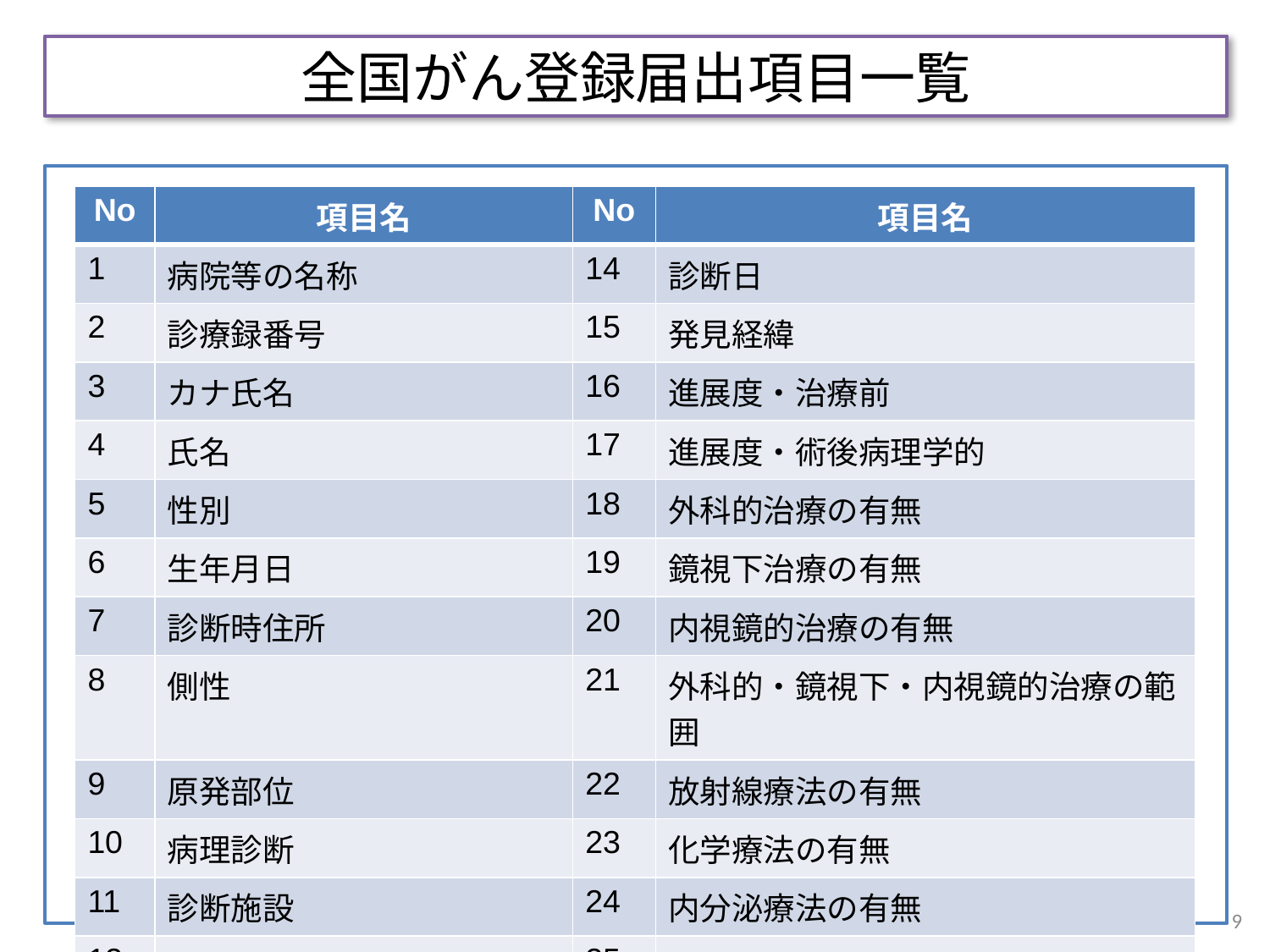

全国がん登録届出項目一覧

| No | 項目名 | No | 項目名 |
| --- | --- | --- | --- |
| 1 | 病院等の名称 | 14 | 診断日 |
| 2 | 診療録番号 | 15 | 発見経緯 |
| 3 | カナ氏名 | 16 | 進展度・治療前 |
| 4 | 氏名 | 17 | 進展度・術後病理学的 |
| 5 | 性別 | 18 | 外科的治療の有無 |
| 6 | 生年月日 | 19 | 鏡視下治療の有無 |
| 7 | 診断時住所 | 20 | 内視鏡的治療の有無 |
| 8 | 側性 | 21 | 外科的・鏡視下・内視鏡的治療の範囲 |
| 9 | 原発部位 | 22 | 放射線療法の有無 |
| 10 | 病理診断 | 23 | 化学療法の有無 |
| 11 | 診断施設 | 24 | 内分泌療法の有無 |
| 12 | 治療施設 | 25 | その他の治療の有無 |
| 13 | 診断根拠 | 26 | 死亡日 |
9